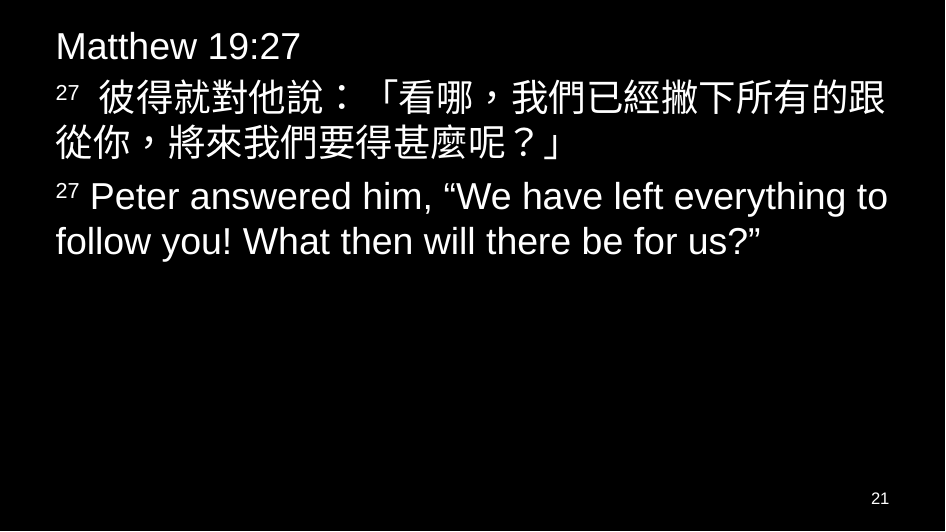

Matthew 19:27
27 彼得就對他說：「看哪，我們已經撇下所有的跟從你，將來我們要得甚麼呢？」
27 Peter answered him, “We have left everything to follow you! What then will there be for us?”

21